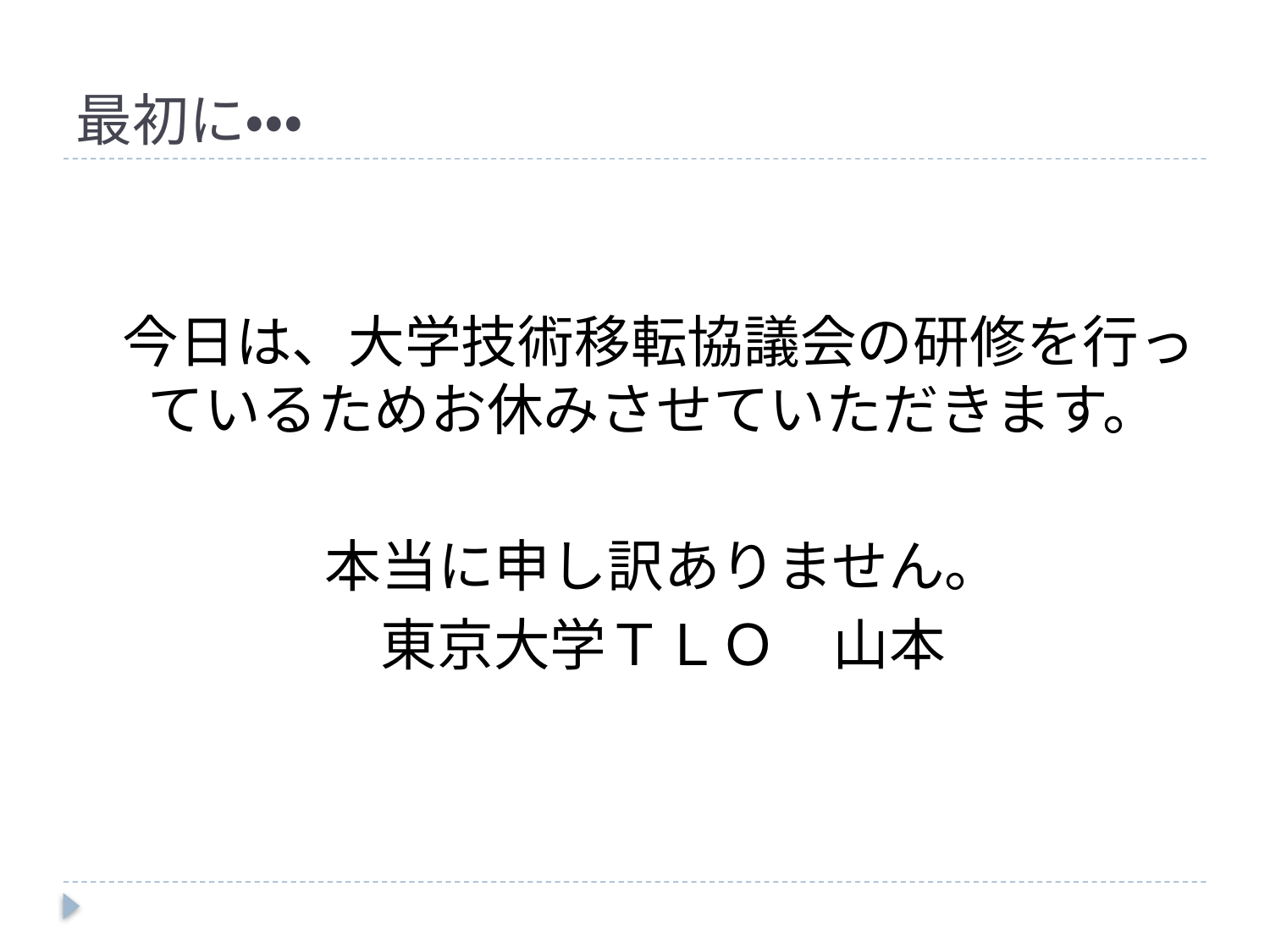

# 最初に・・・

　今日は、大学技術移転協議会の研修を行っているためお休みさせていただきます。

　本当に申し訳ありません。
　東京大学ＴＬＯ　山本